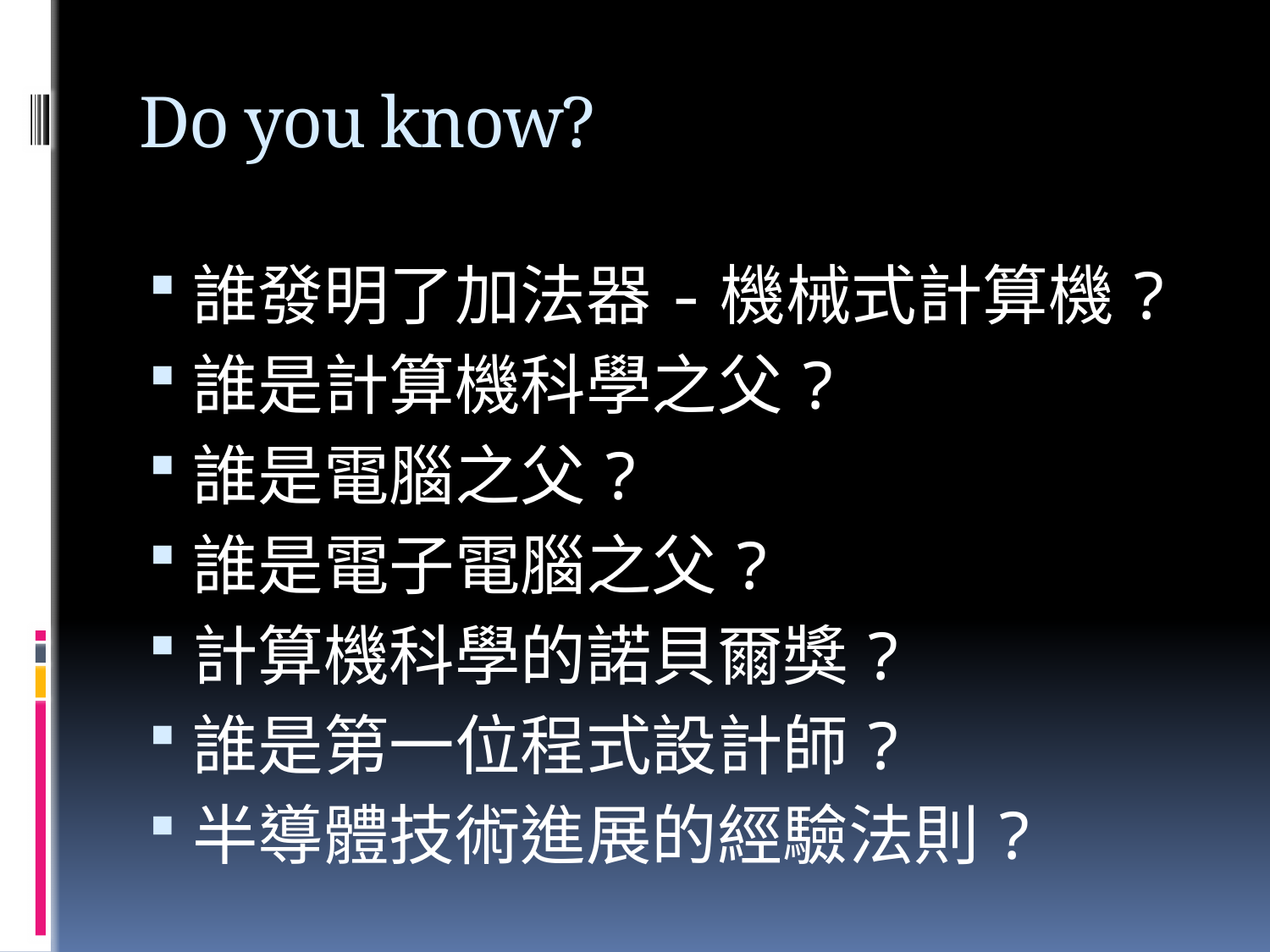

# Do you know?
誰發明了加法器-機械式計算機?
誰是計算機科學之父?
誰是電腦之父?
誰是電子電腦之父?
計算機科學的諾貝爾獎?
誰是第一位程式設計師?
半導體技術進展的經驗法則?